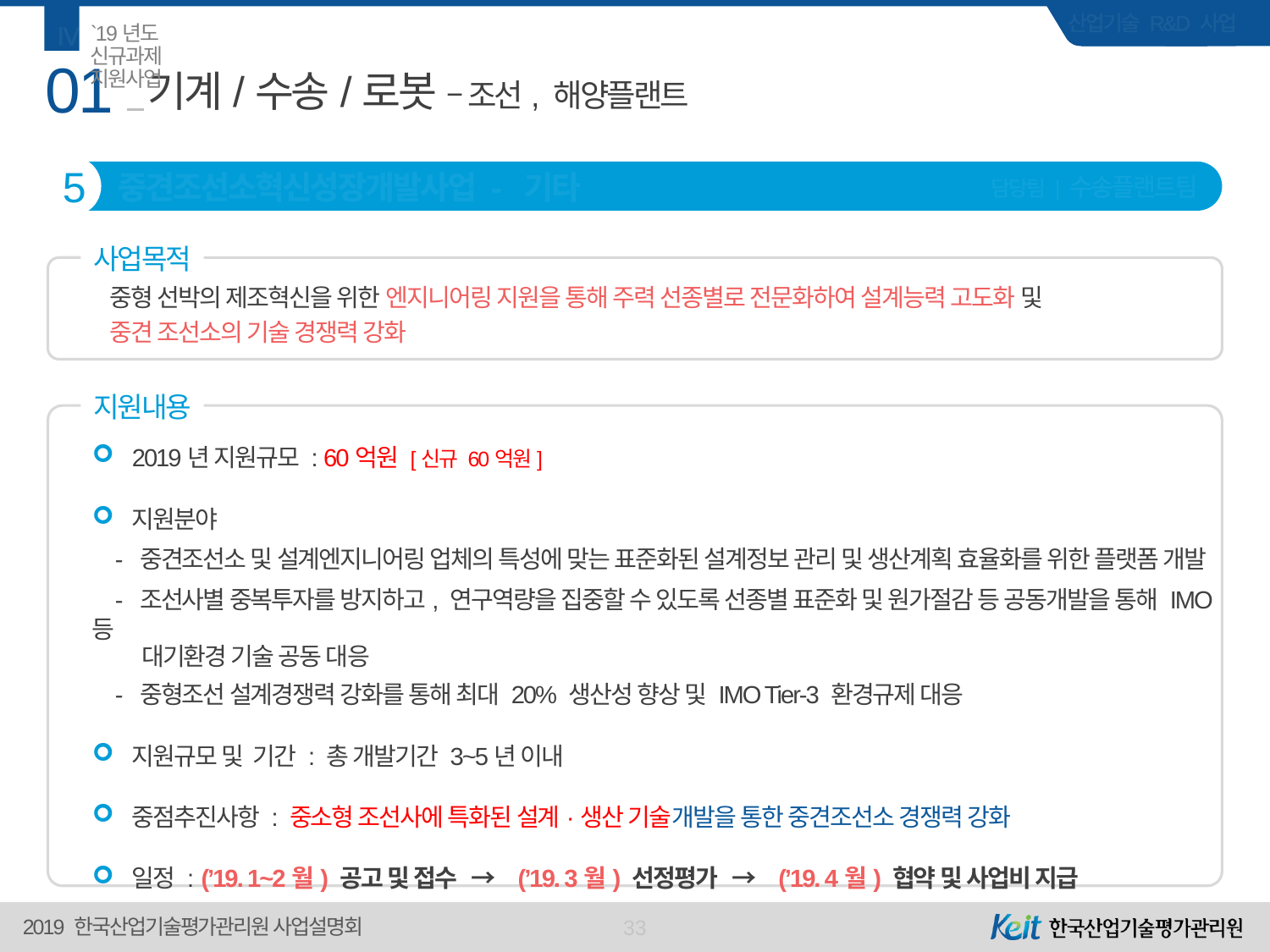

Ⅳ
`19년도 신규과제 지원사업
01
# 기계/수송/로봇 – 조선, 해양플랜트
5
중견조선소혁신성장개발사업 -  기타
담당팀 | 수송플랜트팀
사업목적

중형 선박의 제조혁신을 위한 엔지니어링 지원을 통해 주력 선종별로 전문화하여 설계능력 고도화 및
중견 조선소의 기술 경쟁력 강화
지원내용

2019년 지원규모 : 60억원 [신규 60억원]

지원분야
    -  중견조선소 및 설계엔지니어링 업체의 특성에 맞는 표준화된 설계정보 관리 및 생산계획 효율화를 위한 플랫폼 개발
    -  조선사별 중복투자를 방지하고, 연구역량을 집중할 수 있도록 선종별 표준화 및 원가절감 등 공동개발을 통해 IMO 등
         대기환경 기술 공동 대응
    -  중형조선 설계경쟁력 강화를 통해 최대 20% 생산성 향상 및 IMO Tier-3 환경규제 대응

지원규모 및  기간 : 총 개발기간 3~5년 이내

중점추진사항 : 중소형 조선사에 특화된 설계·생산 기술개발을 통한 중견조선소 경쟁력 강화

일정 : (’19. 1~2월) 공고 및 접수   →   (’19. 3월) 선정평가   →   (’19. 4월) 협약 및 사업비 지급
33